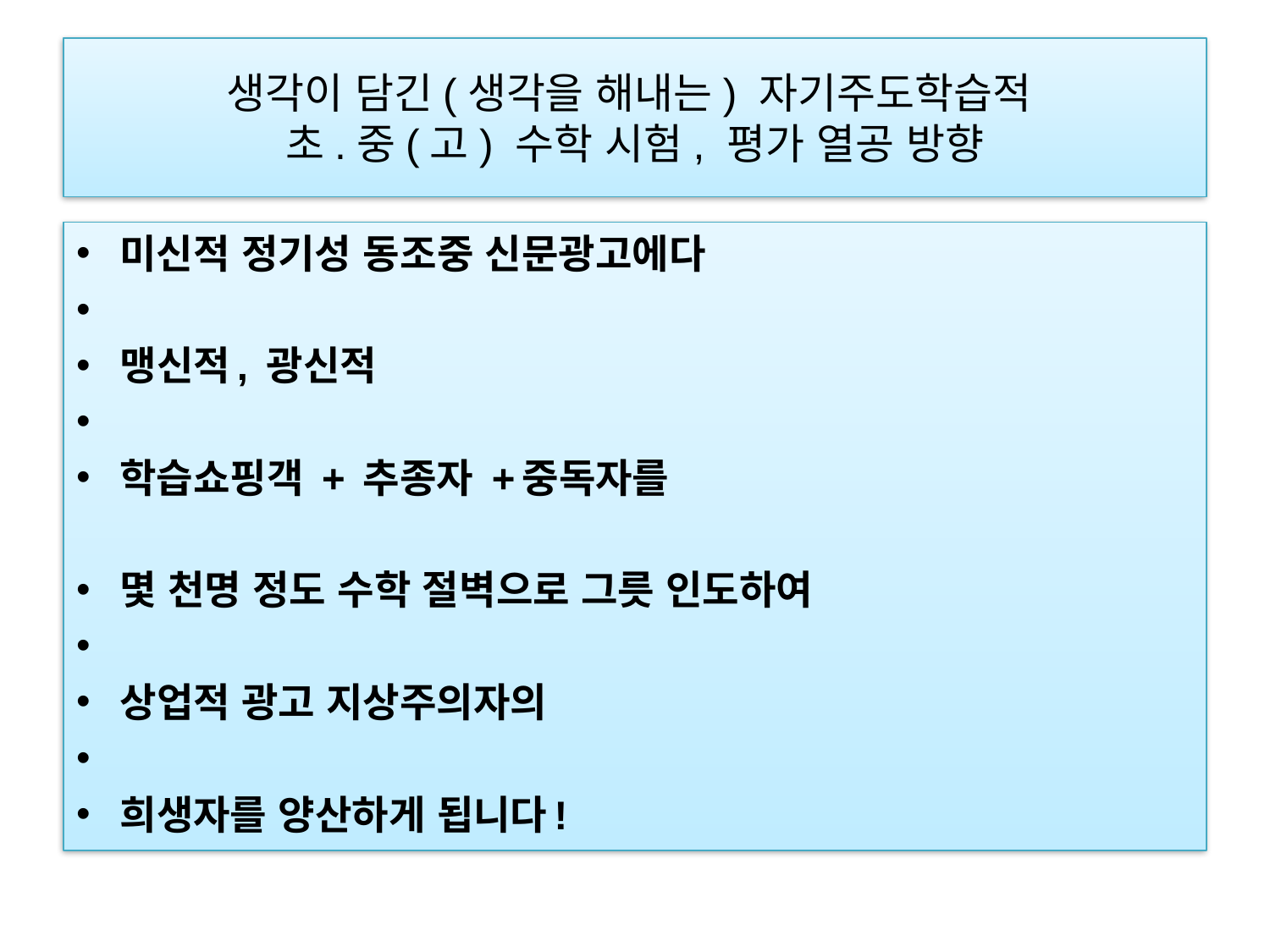

# 생각이 담긴(생각을 해내는) 자기주도학습적 초.중(고) 수학 시험, 평가 열공 방향
미신적 정기성 동조중 신문광고에다

맹신적, 광신적

학습쇼핑객 + 추종자 +중독자를

몇 천명 정도 수학 절벽으로 그릇 인도하여

상업적 광고 지상주의자의

희생자를 양산하게 됩니다!